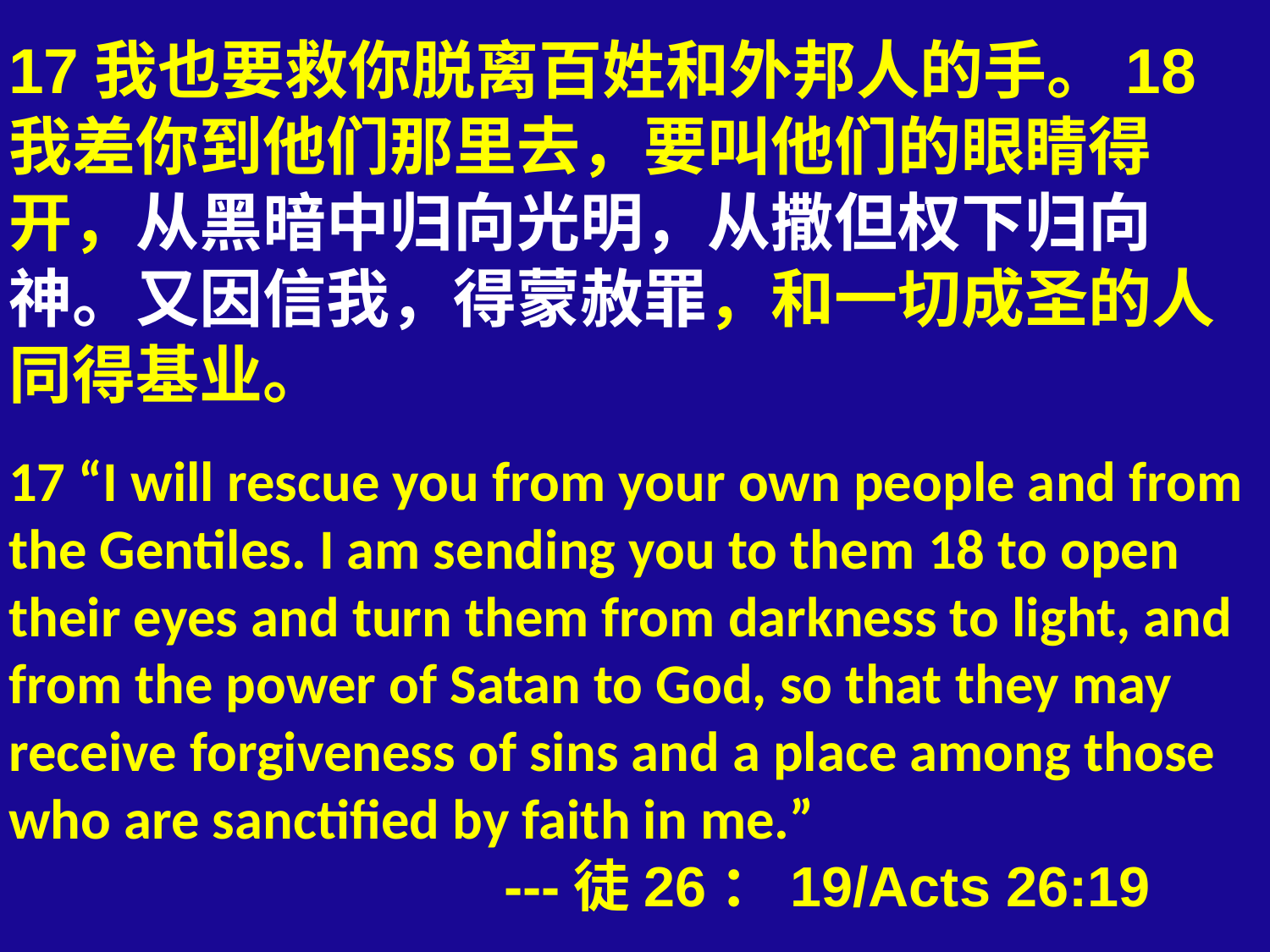

# 17我也要救你脱离百姓和外邦人的手。18我差你到他们那里去，要叫他们的眼睛得开，从黑暗中归向光明，从撒但权下归向神。又因信我，得蒙赦罪，和一切成圣的人同得基业。 17 “I will rescue you from your own people and from the Gentiles. I am sending you to them 18 to open their eyes and turn them from darkness to light, and from the power of Satan to God, so that they may receive forgiveness of sins and a place among those who are sanctified by faith in me.” ---徒26：19/Acts 26:19